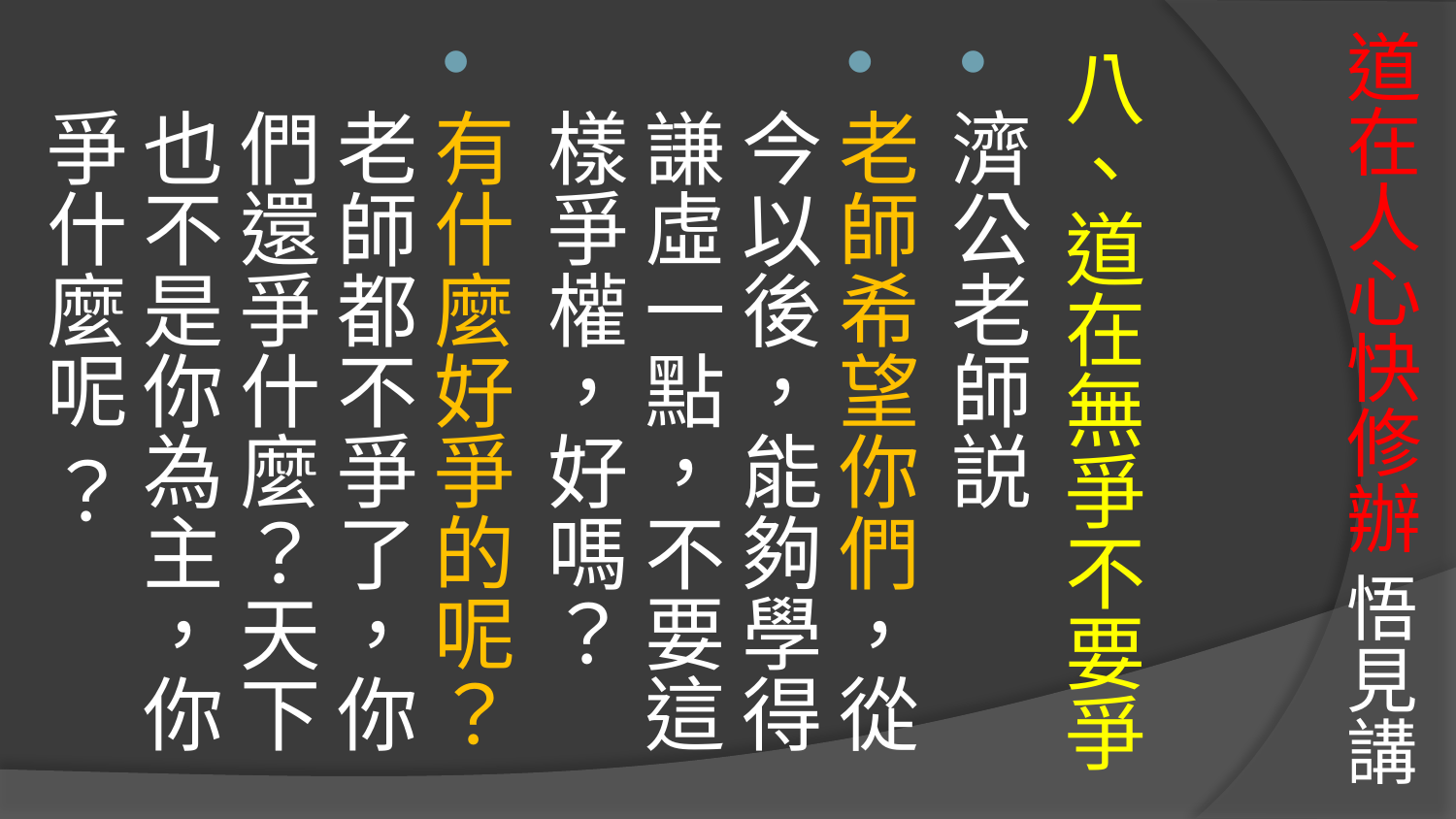

# 道在人心快修辦 悟見講
八、道在無爭不要爭
濟公老師説
老師希望你們，從今以後，能夠學得謙虛一點，不要這樣爭權，好嗎？
有什麼好爭的呢？老師都不爭了，你們還爭什麼？天下也不是你為主，你爭什麼呢 ？